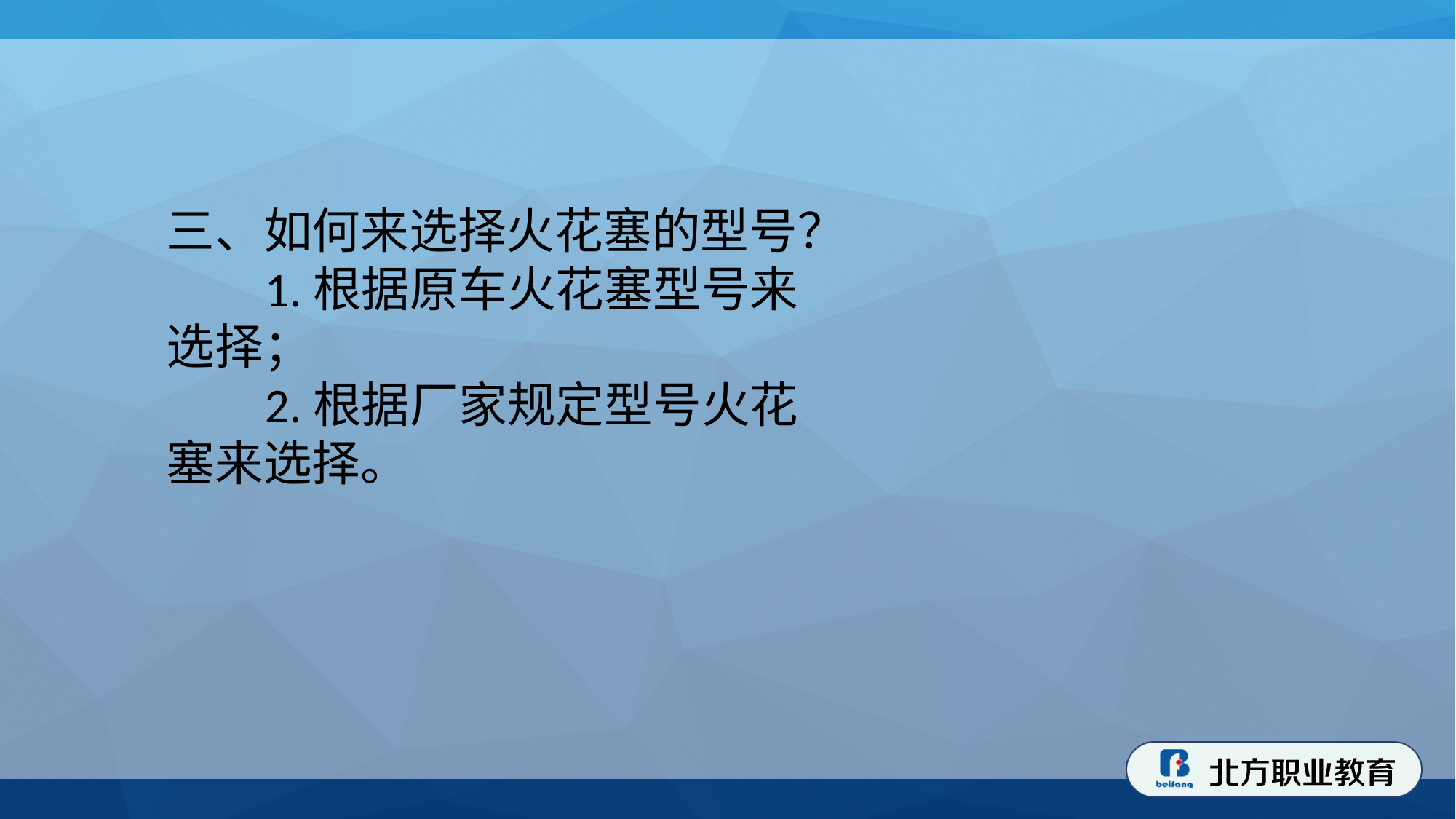

三、如何来选择火花塞的型号？
         1.根据原车火花塞型号来选择；
         2.根据厂家规定型号火花塞来选择。